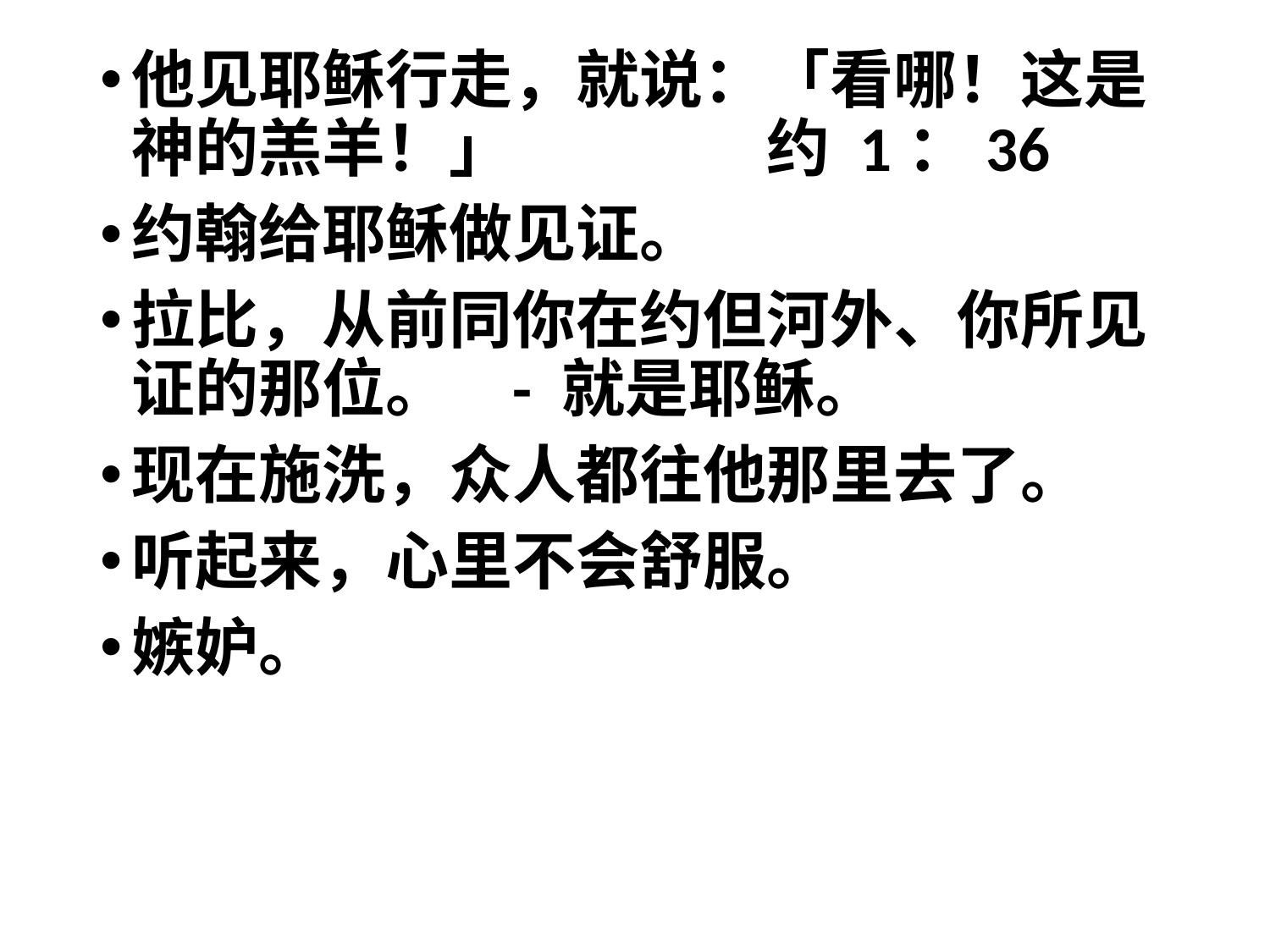

他见耶稣行走，就说：「看哪！这是神的羔羊！」 		约 1：36
约翰给耶稣做见证。
拉比，从前同你在约但河外、你所见证的那位。	- 就是耶稣。
现在施洗，众人都往他那里去了。
听起来，心里不会舒服。
嫉妒。